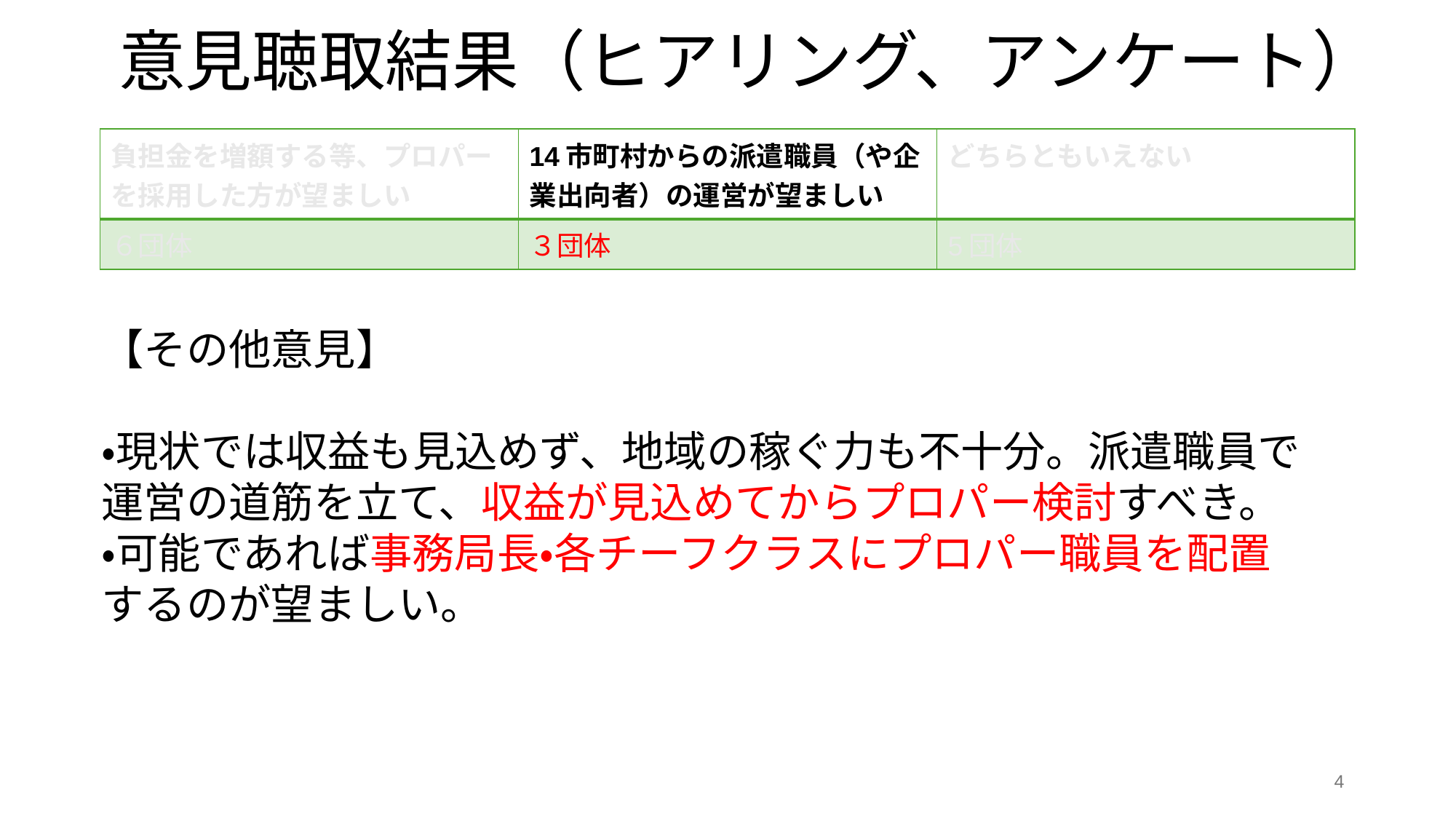

# 意見聴取結果（ヒアリング、アンケート）
| 負担金を増額する等、プロパーを採用した方が望ましい | 14市町村からの派遣職員（や企業出向者）の運営が望ましい | どちらともいえない |
| --- | --- | --- |
| ６団体 | ３団体 | 5団体 |
【その他意見】

・現状では収益も見込めず、地域の稼ぐ力も不十分。派遣職員で運営の道筋を立て、収益が見込めてからプロパー検討すべき。
・可能であれば事務局長・各チーフクラスにプロパー職員を配置するのが望ましい。
4